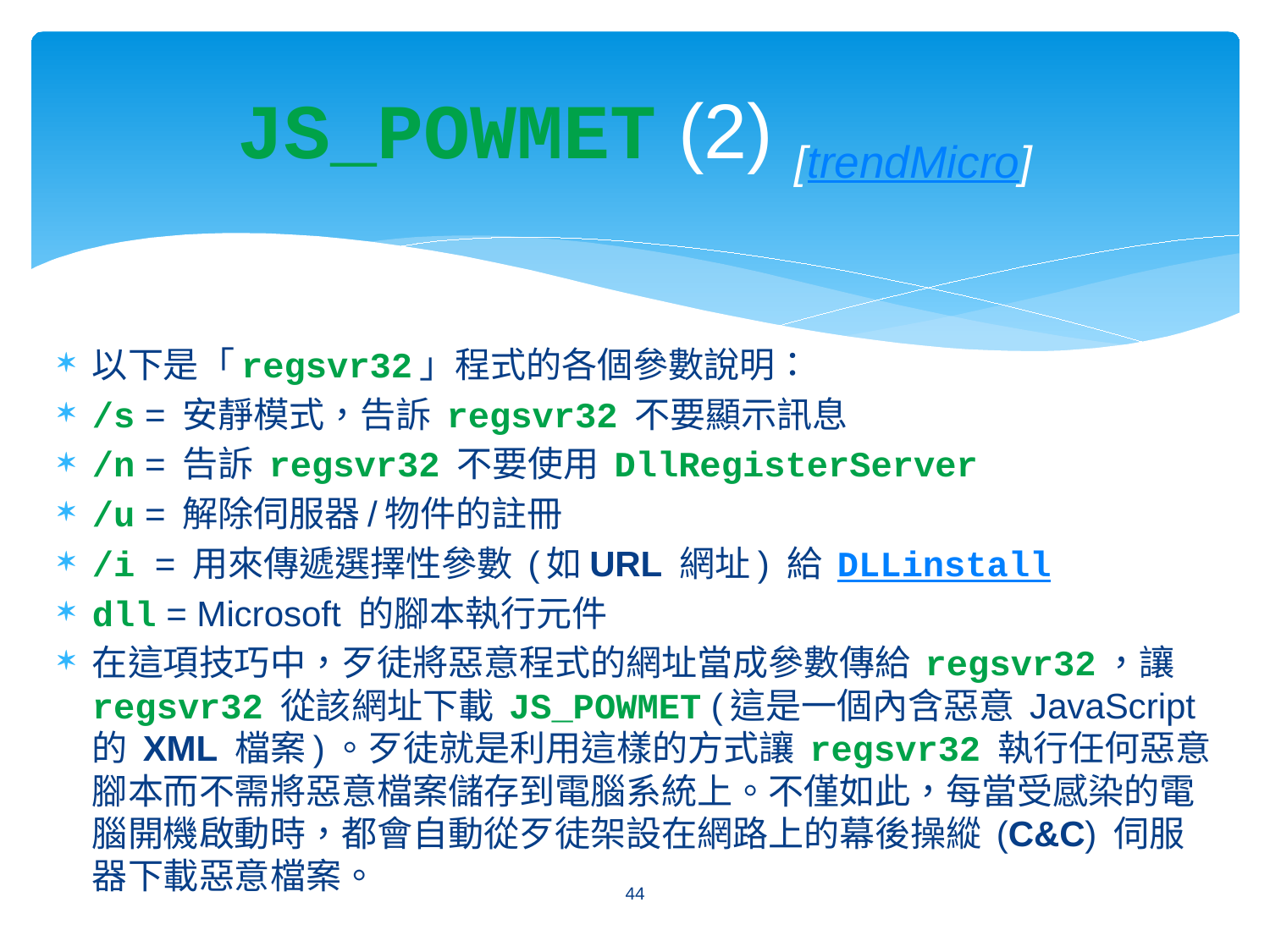

# JS_POWMET (2) [trendMicro]
以下是「regsvr32」程式的各個參數說明：
/s = 安靜模式，告訴 regsvr32 不要顯示訊息
/n = 告訴 regsvr32 不要使用 DllRegisterServer
/u = 解除伺服器/物件的註冊
/i  = 用來傳遞選擇性參數 (如URL 網址) 給 DLLinstall
dll = Microsoft 的腳本執行元件
在這項技巧中，歹徒將惡意程式的網址當成參數傳給 regsvr32，讓 regsvr32 從該網址下載 JS_POWMET (這是一個內含惡意 JavaScript 的 XML 檔案)。歹徒就是利用這樣的方式讓 regsvr32 執行任何惡意腳本而不需將惡意檔案儲存到電腦系統上。不僅如此，每當受感染的電腦開機啟動時，都會自動從歹徒架設在網路上的幕後操縱 (C&C) 伺服器下載惡意檔案。

44